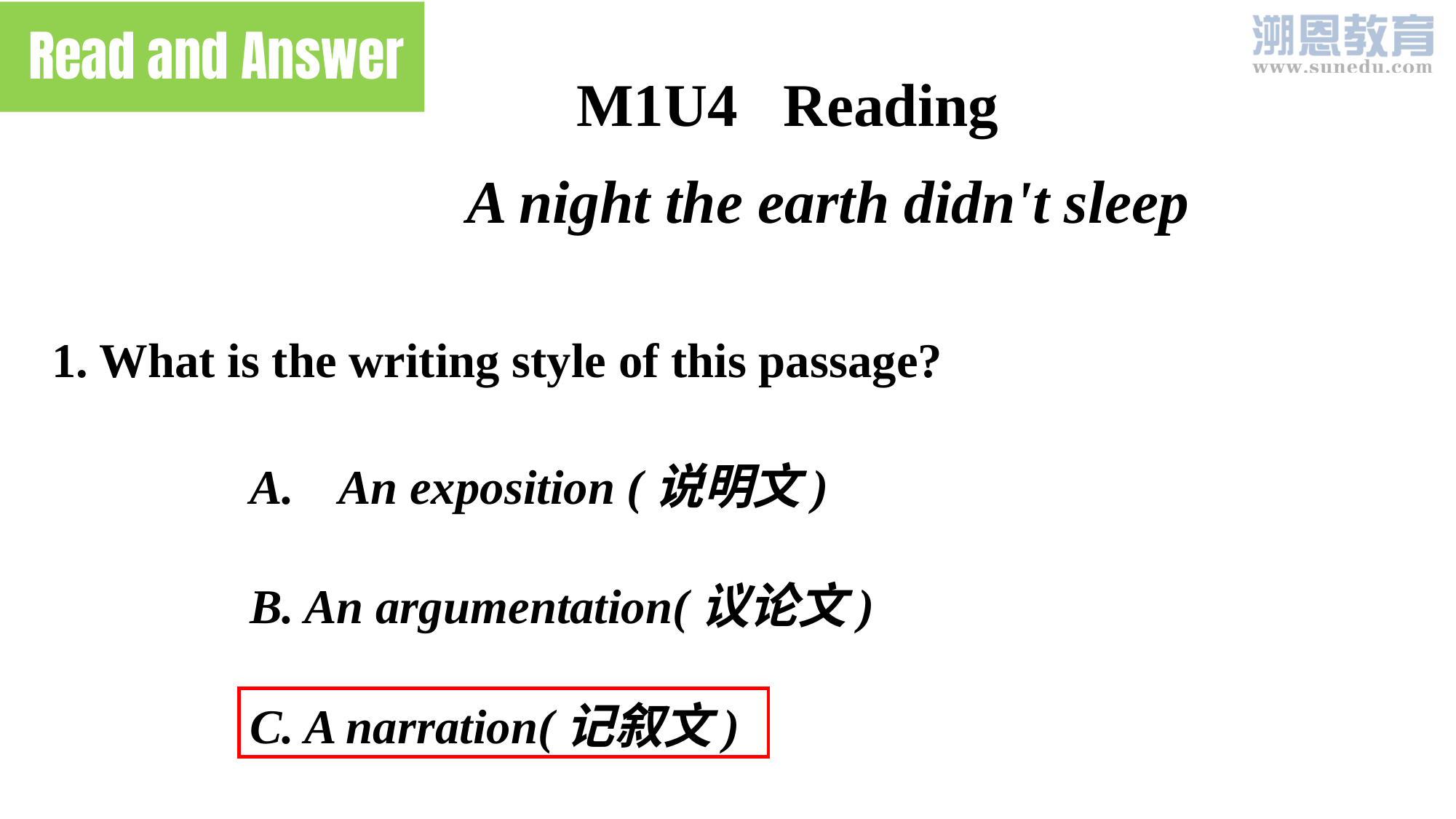

Read and Answer
M1U4   Reading
# A night the earth didn't sleep
1. What is the writing style of this passage?
An exposition (说明文)

B. An argumentation(议论文)

C. A narration(记叙文)